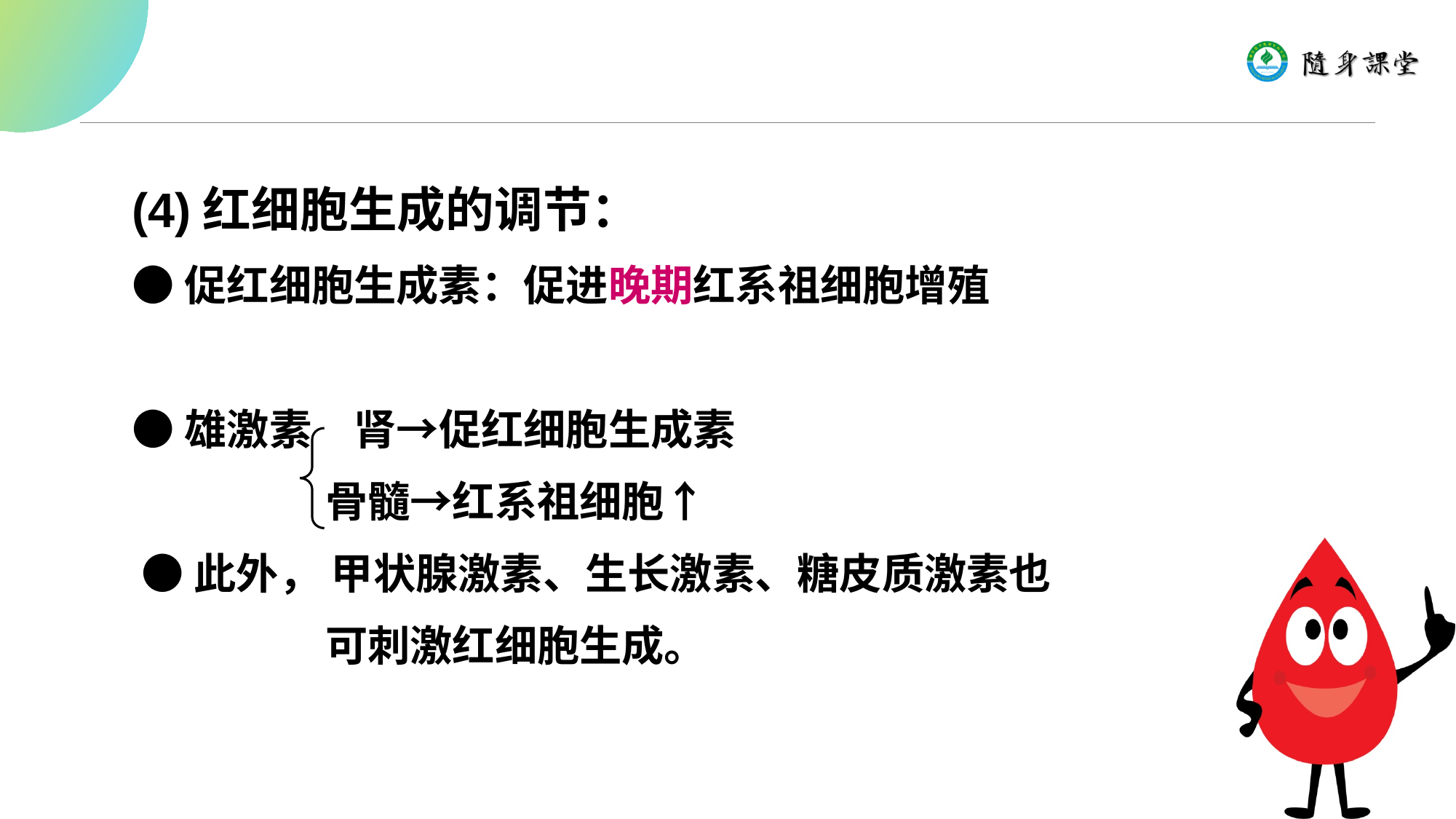

(4)红细胞生成的调节：
●促红细胞生成素：促进晚期红系祖细胞增殖

●雄激素　肾→促红细胞生成素
                   骨髓→红系祖细胞↑
 ●此外， 甲状腺激素、生长激素、糖皮质激素也
                   可刺激红细胞生成。